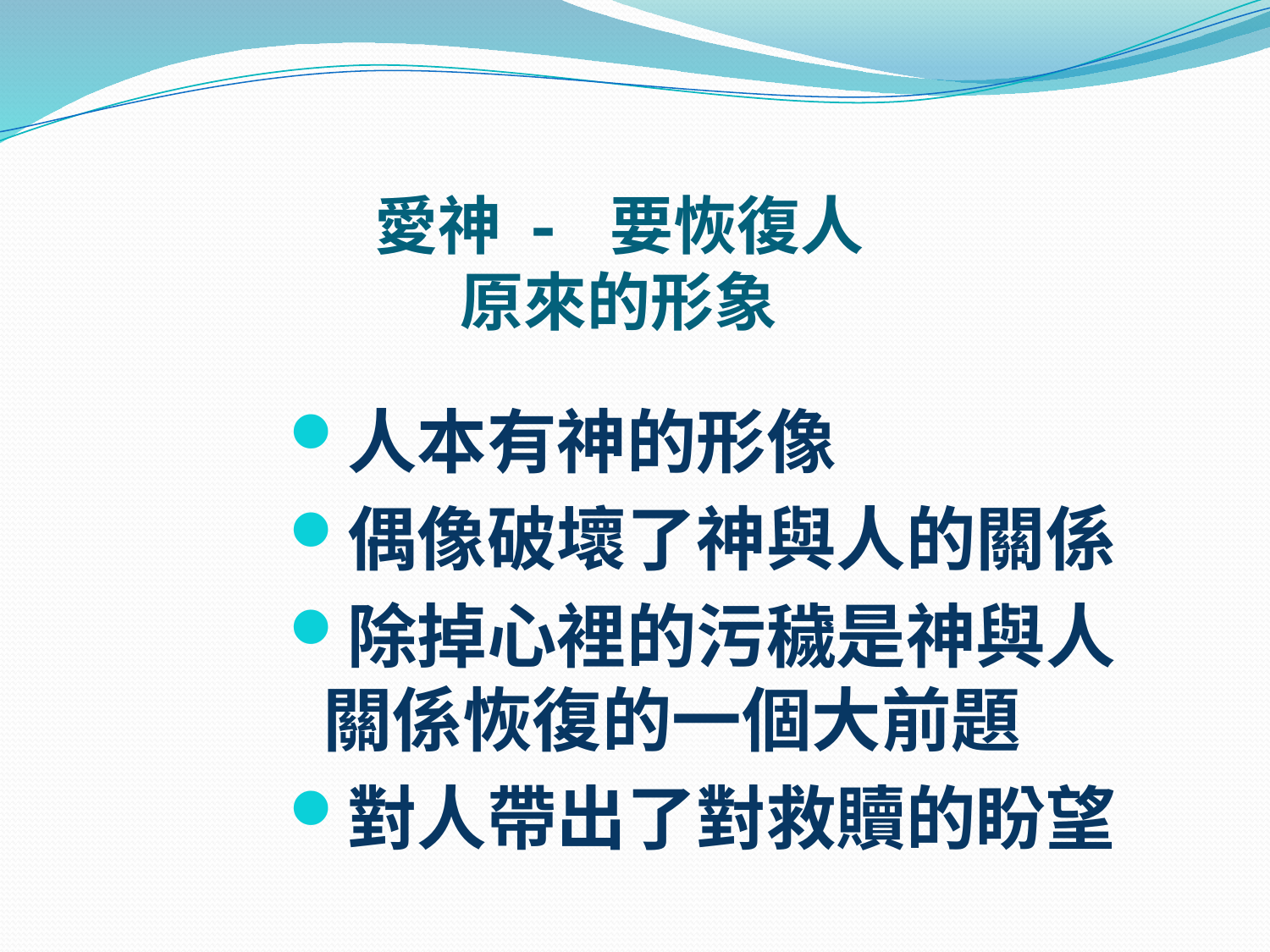

# 愛神 - 要恢復人 原來的形象
人本有神的形像
偶像破壞了神與人的關係
除掉心裡的污穢是神與人關係恢復的一個大前題
對人帶出了對救贖的盼望